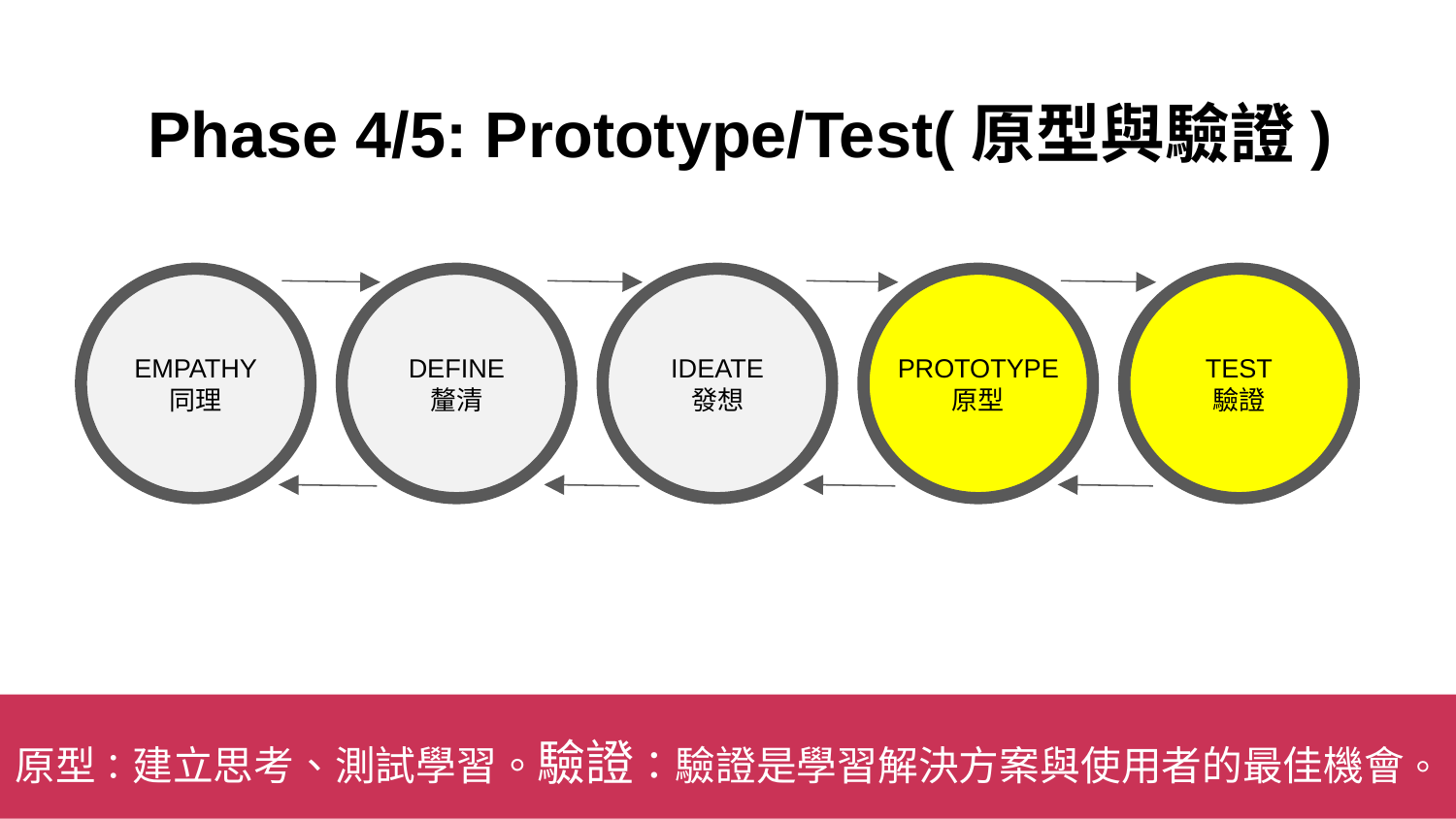

Phase 4/5: Prototype/Test(原型與驗證)
EMPATHY
同理
DEFINE
釐清
IDEATE
發想

TEST
驗證
PROTOTYPE
原型
原型：建立思考、測試學習。驗證：驗證是學習解決方案與使用者的最佳機會。